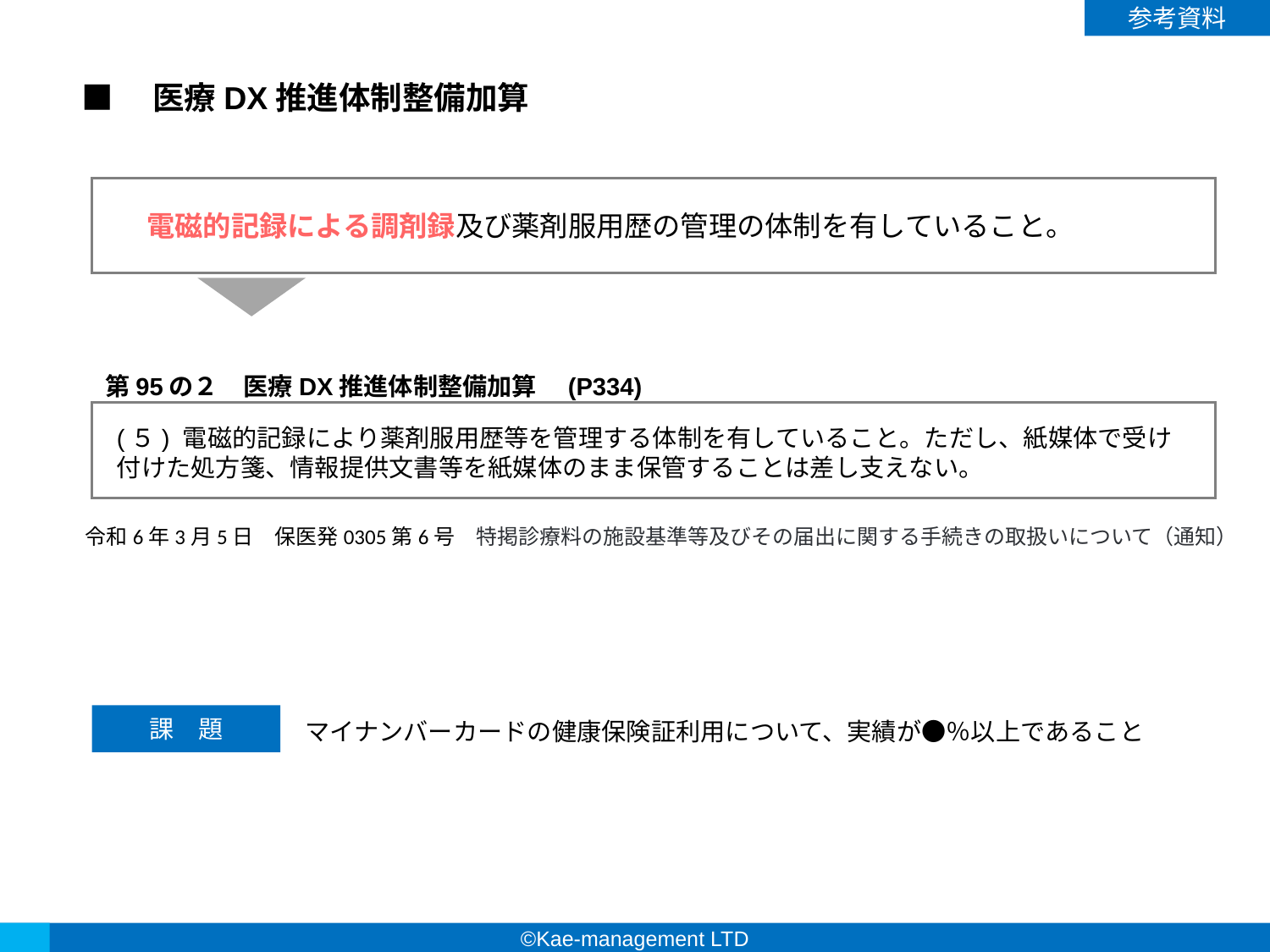

参考資料
■　医療DX推進体制整備加算

電磁的記録による調剤録及び薬剤服用歴の管理の体制を有していること。

第95の２　医療DX推進体制整備加算　(P334)

(５) 電磁的記録により薬剤服用歴等を管理する体制を有していること。ただし、紙媒体で受け付けた処方箋、情報提供文書等を紙媒体のまま保管することは差し支えない。
令和6年3月5日　保医発0305第6号　特掲診療料の施設基準等及びその届出に関する手続きの取扱いについて（通知）
課　題
マイナンバーカードの健康保険証利用について、実績が●％以上であること